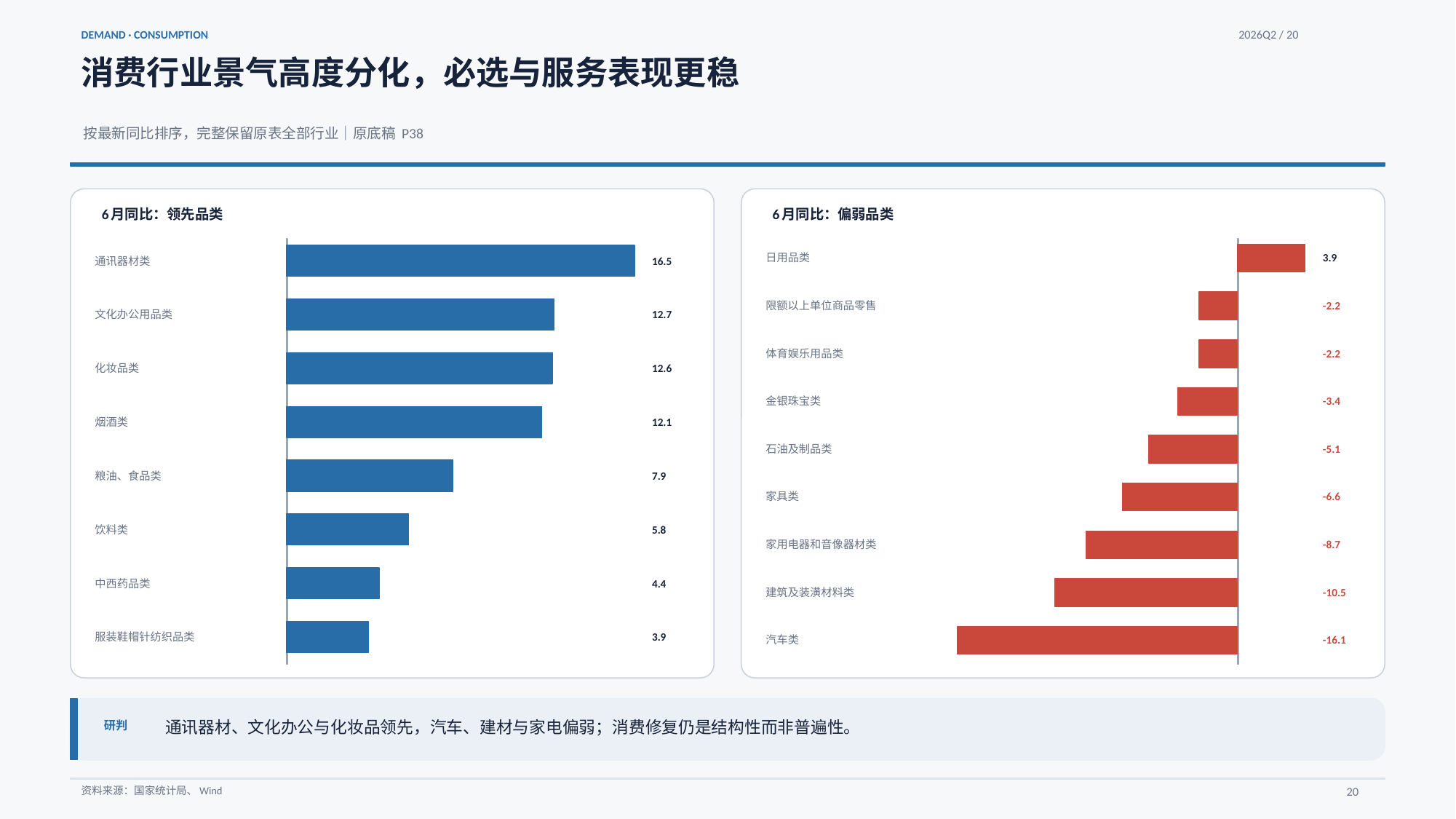

DEMAND · CONSUMPTION
2026Q2 / 20
消费行业景气高度分化，必选与服务表现更稳
按最新同比排序，完整保留原表全部行业｜原底稿 P38

6月同比：领先品类
6月同比：偏弱品类

日用品类
3.9
通讯器材类
16.5

限额以上单位商品零售
-2.2

文化办公用品类
12.7

体育娱乐用品类
-2.2

化妆品类
12.6

金银珠宝类
-3.4

烟酒类
12.1

石油及制品类
-5.1

粮油、食品类
7.9

家具类
-6.6

饮料类
5.8

家用电器和音像器材类
-8.7

中西药品类
4.4

建筑及装潢材料类
-10.5

服装鞋帽针纺织品类
3.9

汽车类
-16.1

通讯器材、文化办公与化妆品领先，汽车、建材与家电偏弱；消费修复仍是结构性而非普遍性。
研判

资料来源：国家统计局、Wind
20